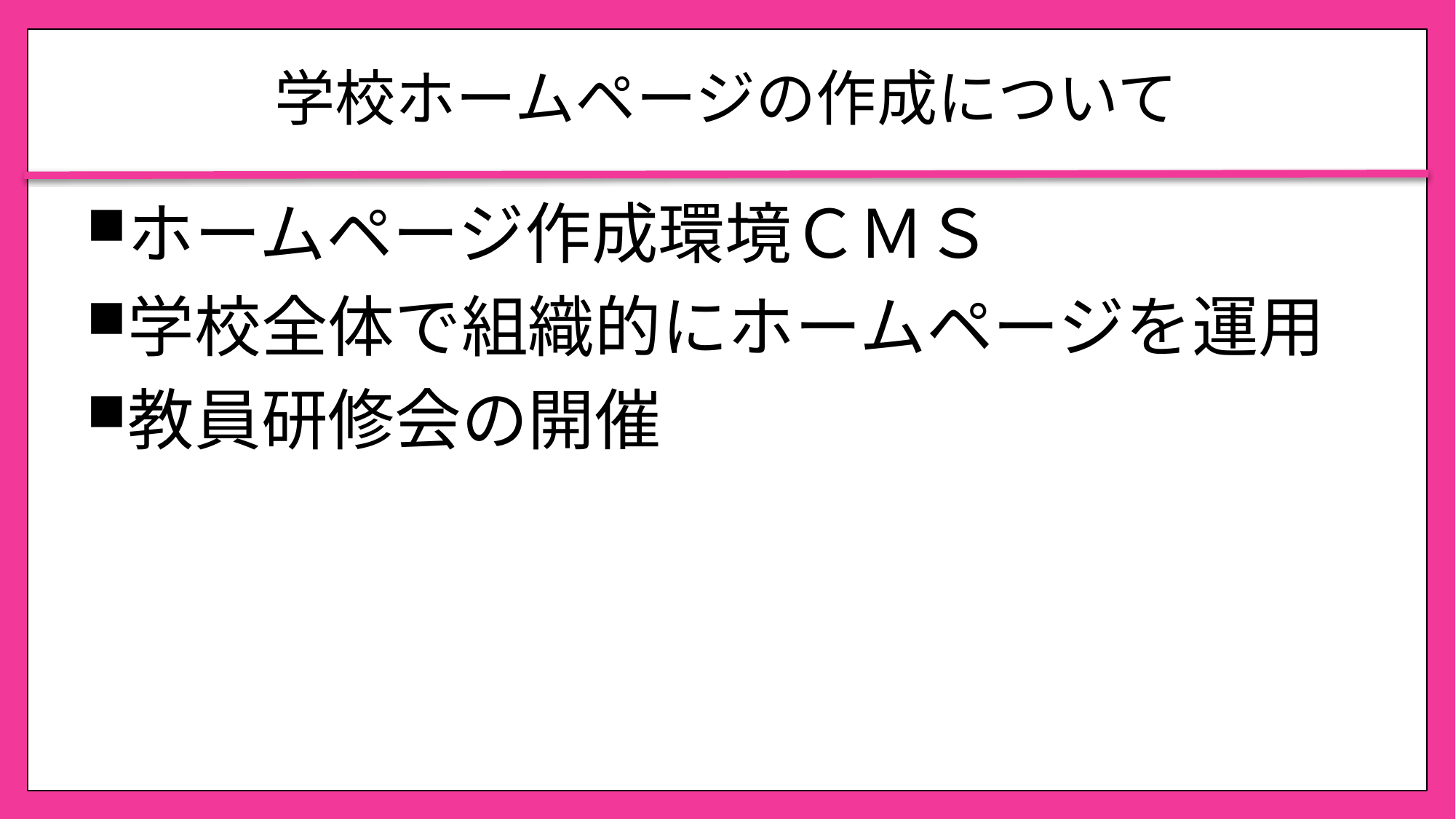

# 学校ホームページの作成について
ホームページ作成環境ＣＭＳ
学校全体で組織的にホームページを運用
教員研修会の開催